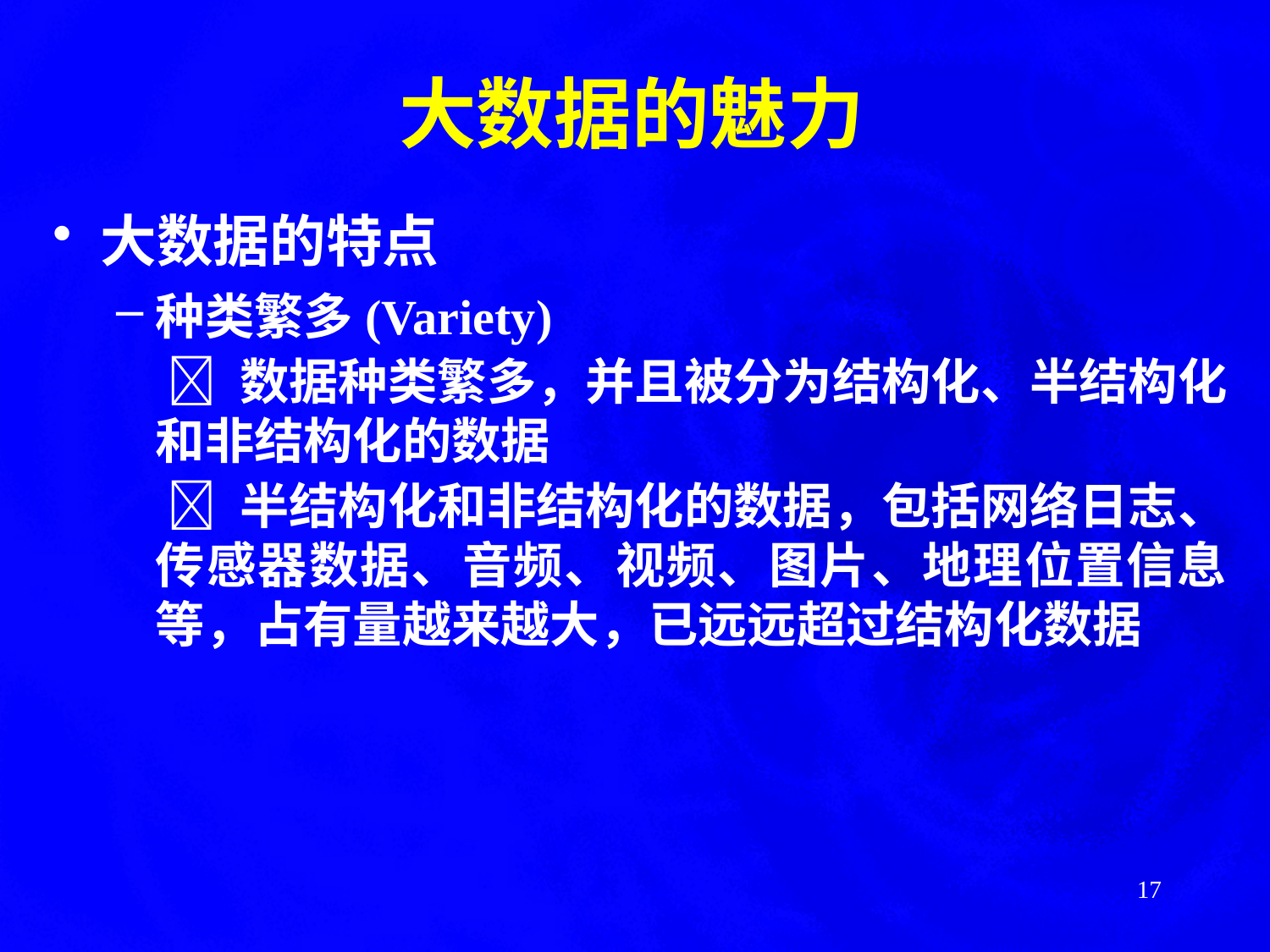

# 大数据的魅力
大数据的特点
种类繁多(Variety)
	 • 数据种类繁多，并且被分为结构化、半结构化和非结构化的数据
	 • 半结构化和非结构化的数据，包括网络日志、传感器数据、音频、视频、图片、地理位置信息等，占有量越来越大，已远远超过结构化数据
17